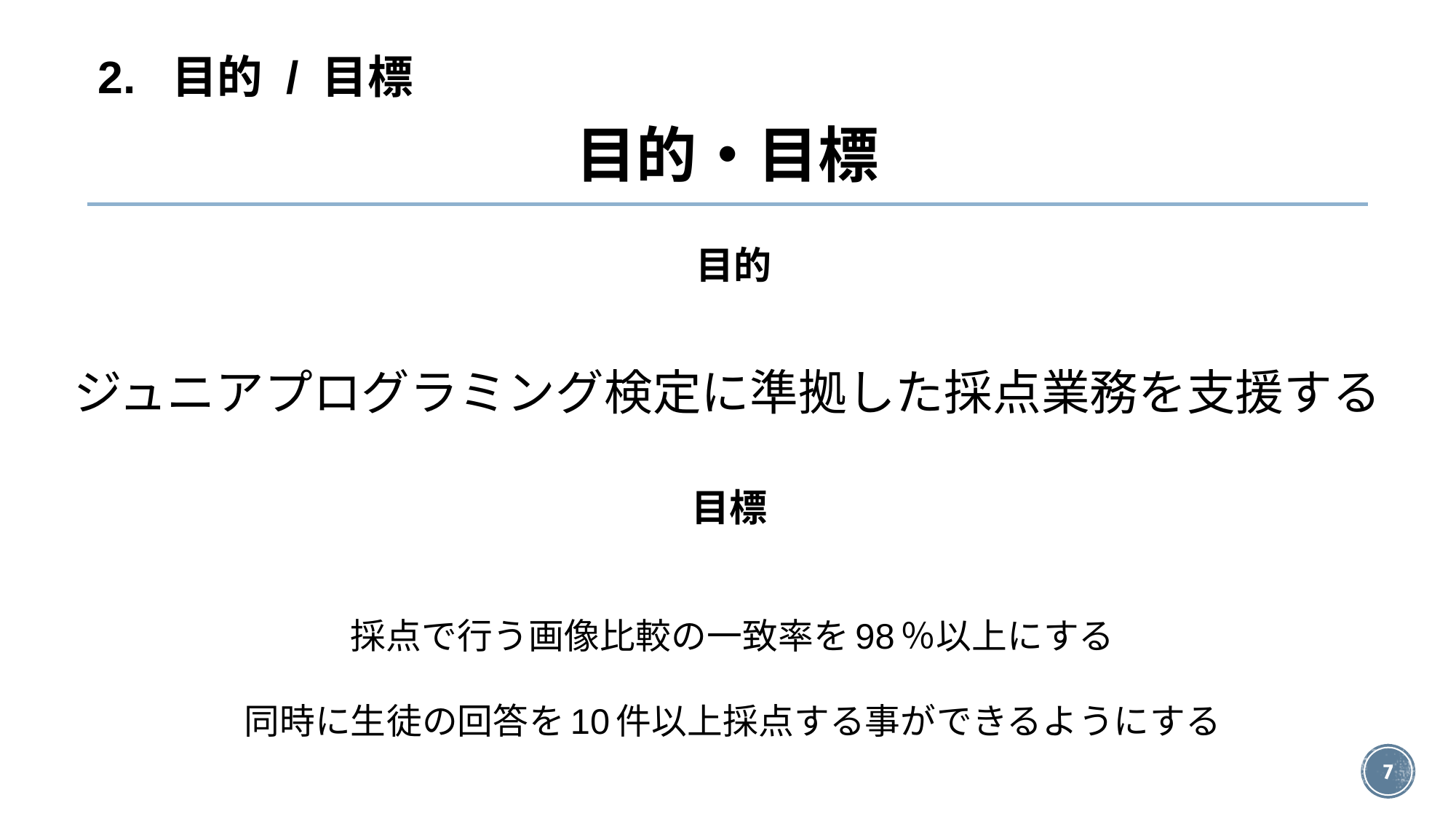

2.  目的 / 目標
# 目的・目標
目的
ジュニアプログラミング検定に準拠した採点業務を支援する
目標
採点で行う画像比較の一致率を98％以上にする
同時に生徒の回答を10件以上採点する事ができるようにする

7